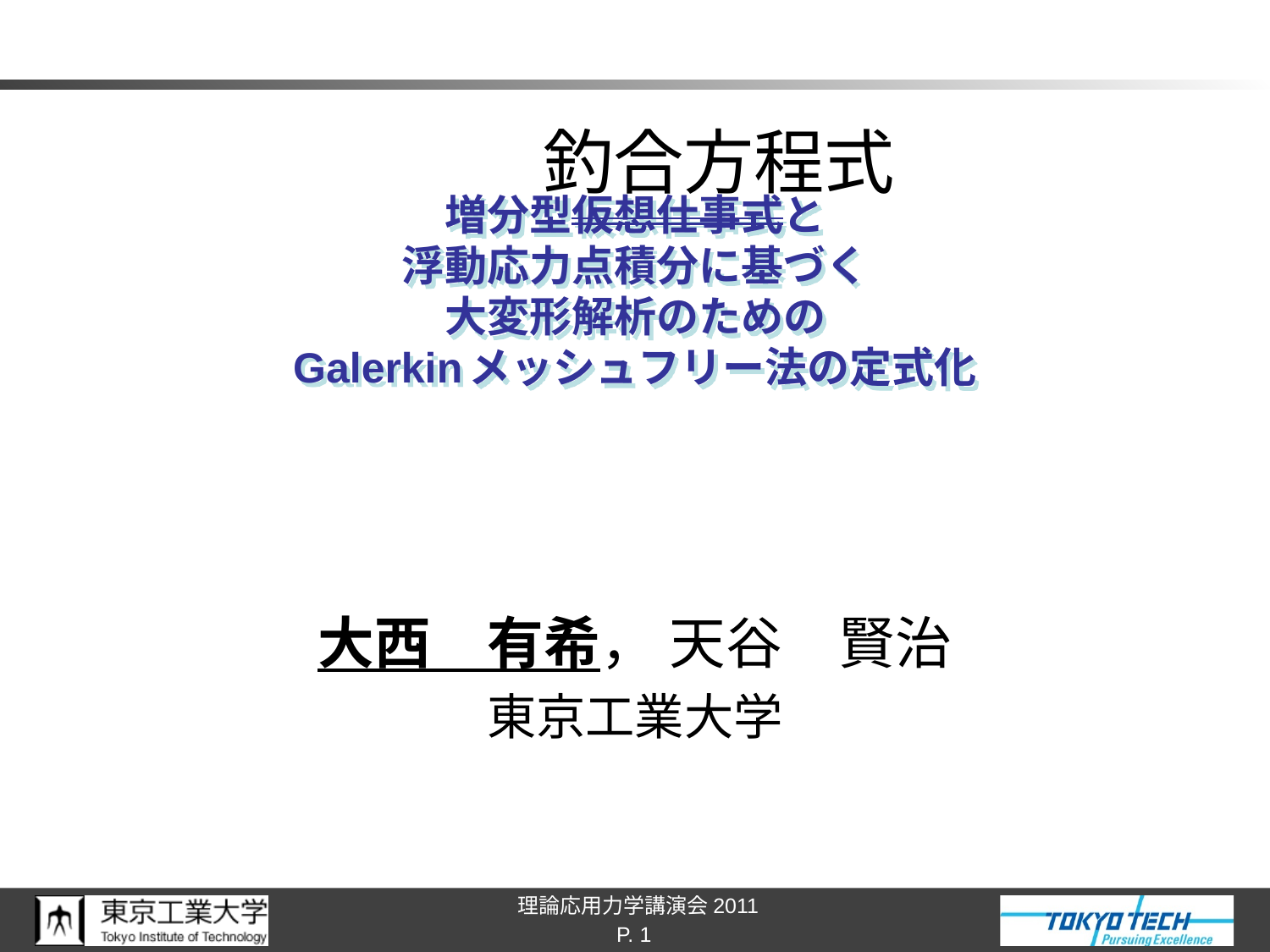

釣合方程式
# 増分型仮想仕事式と 浮動応力点積分に基づく 大変形解析のための Galerkinメッシュフリー法の定式化
大西　有希， 天谷　賢治
東京工業大学

P. 1